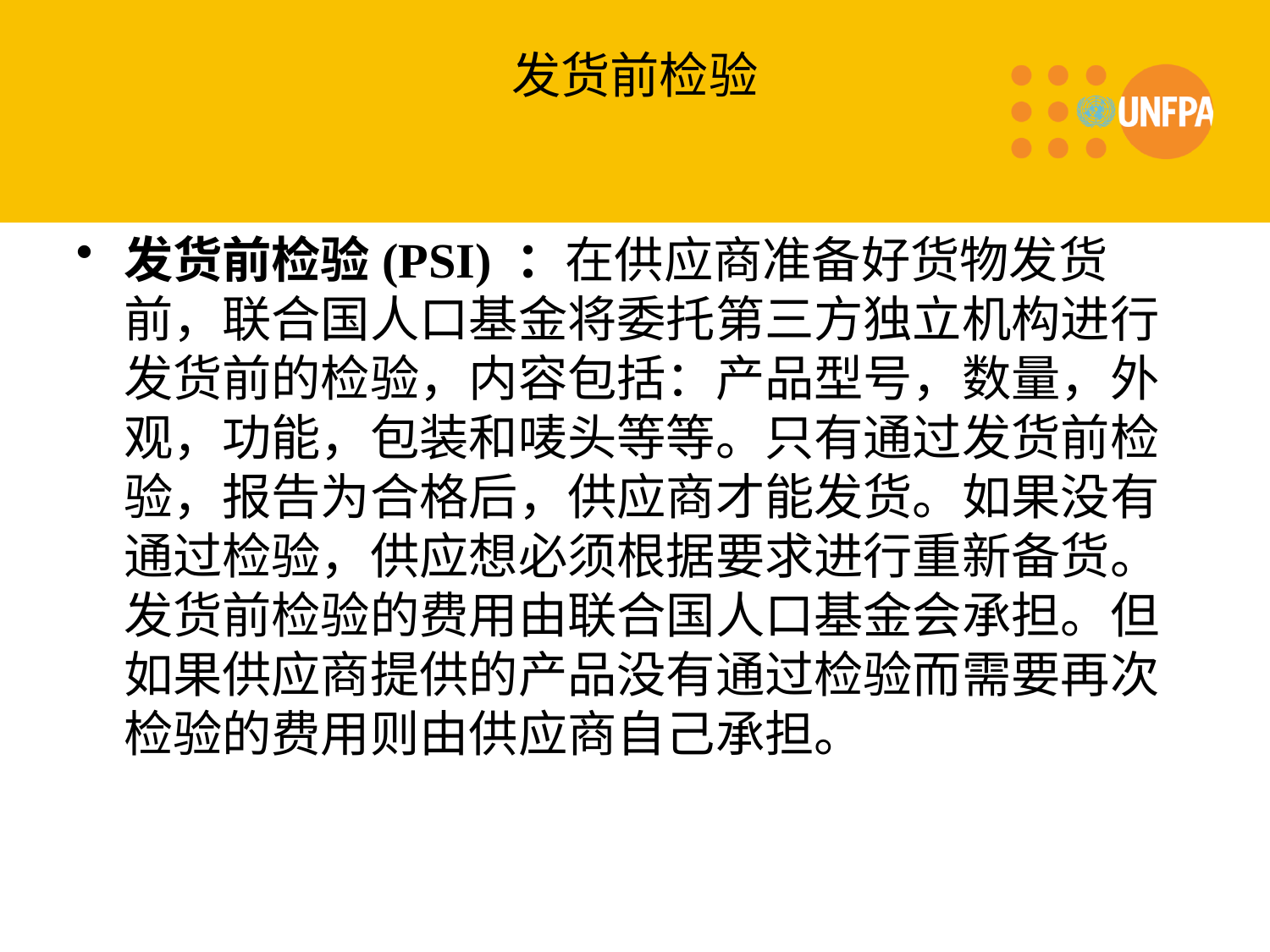

# 发货前检验
发货前检验(PSI) ：在供应商准备好货物发货前，联合国人口基金将委托第三方独立机构进行发货前的检验，内容包括：产品型号，数量，外观，功能，包装和唛头等等。只有通过发货前检验，报告为合格后，供应商才能发货。如果没有通过检验，供应想必须根据要求进行重新备货。发货前检验的费用由联合国人口基金会承担。但如果供应商提供的产品没有通过检验而需要再次检验的费用则由供应商自己承担。